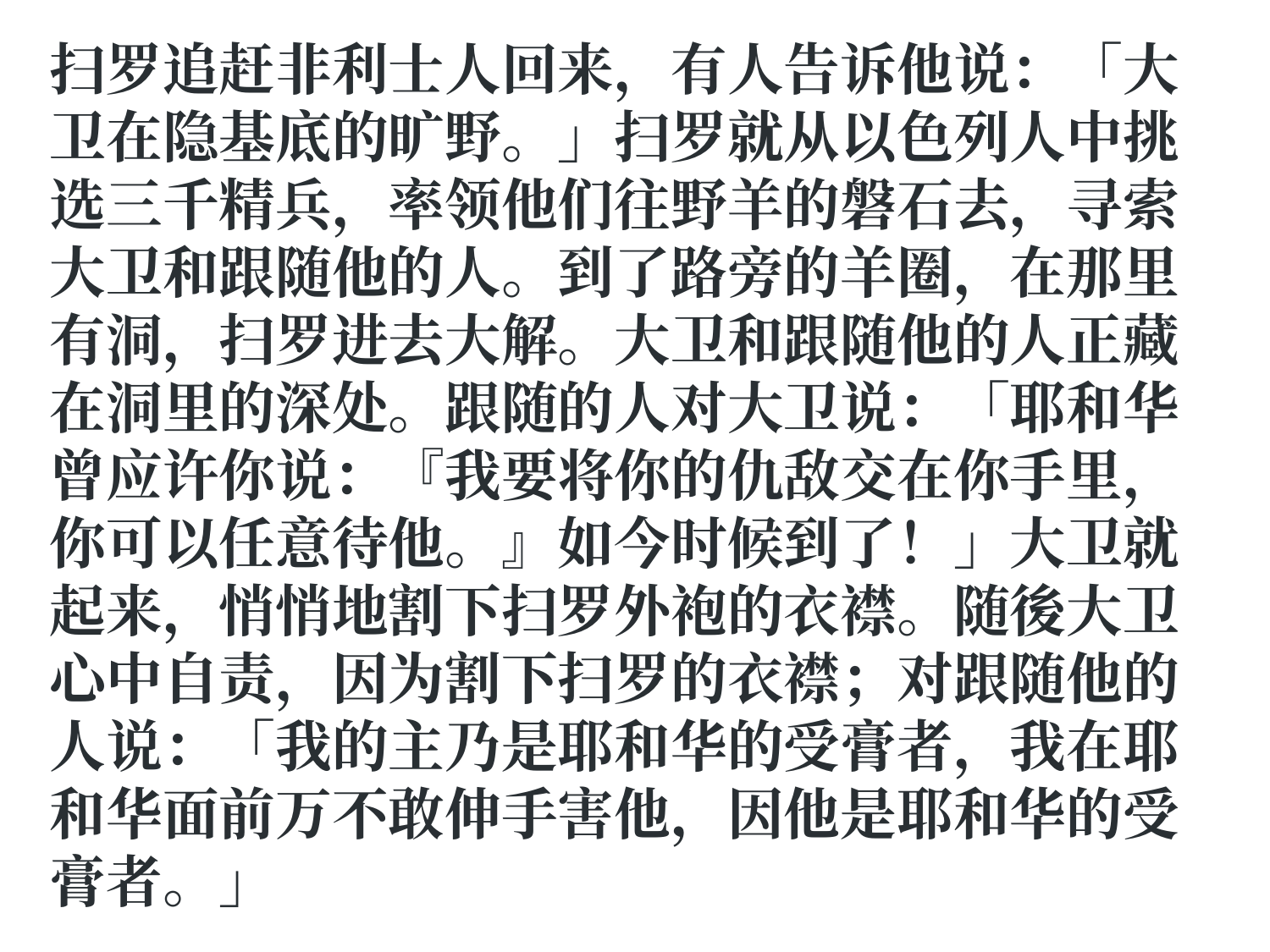

扫罗追赶非利士人回来，有人告诉他说：「大卫在隐基底的旷野。」扫罗就从以色列人中挑选三千精兵，率领他们往野羊的磐石去，寻索大卫和跟随他的人。到了路旁的羊圈，在那里有洞，扫罗进去大解。大卫和跟随他的人正藏在洞里的深处。跟随的人对大卫说：「耶和华曾应许你说：『我要将你的仇敌交在你手里，你可以任意待他。』如今时候到了！」大卫就起来，悄悄地割下扫罗外袍的衣襟。随後大卫心中自责，因为割下扫罗的衣襟；对跟随他的人说：「我的主乃是耶和华的受膏者，我在耶和华面前万不敢伸手害他，因他是耶和华的受膏者。」